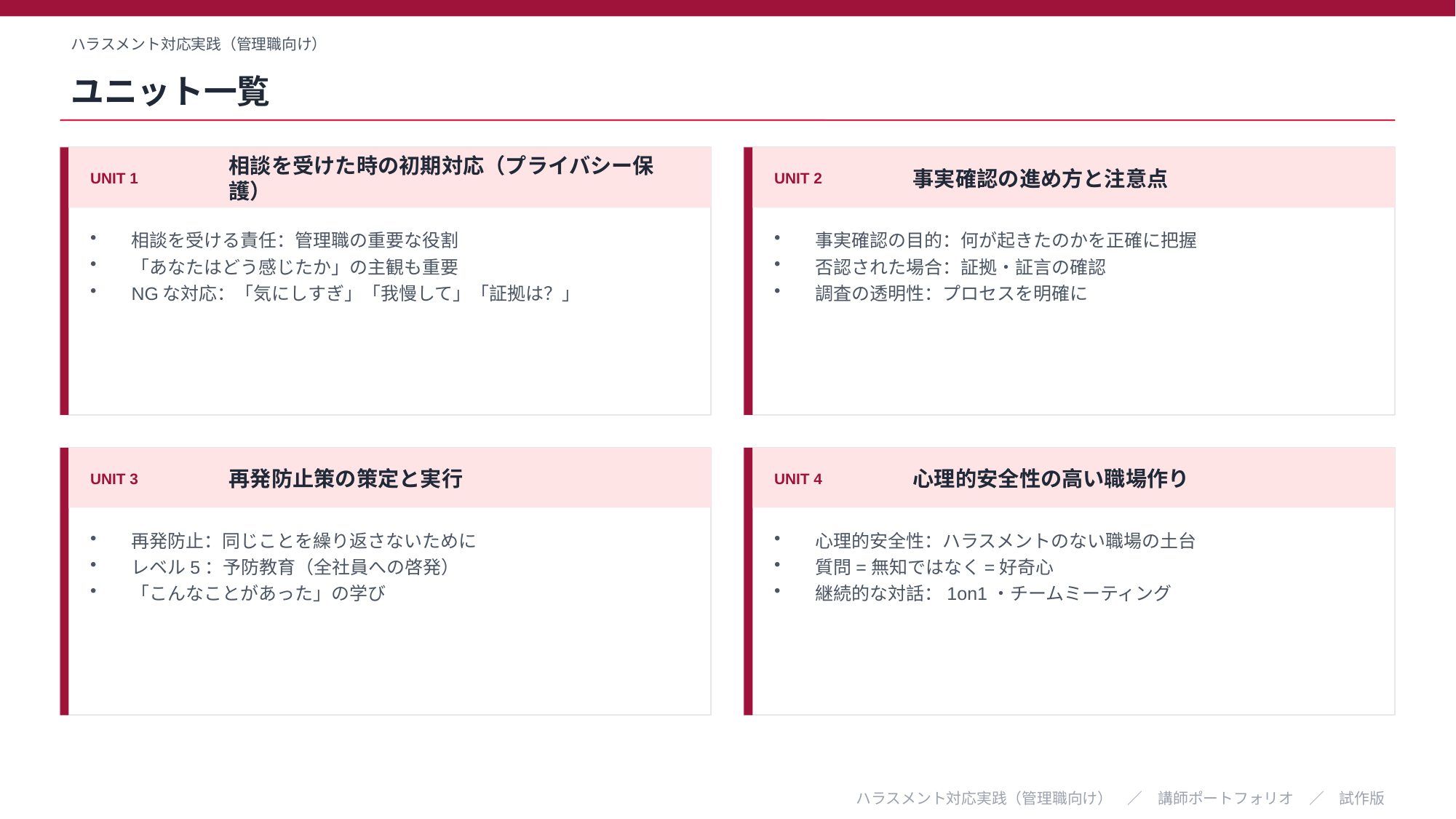

ハラスメント対応実践（管理職向け）
ユニット一覧

UNIT 1
相談を受けた時の初期対応（プライバシー保護）
UNIT 2
事実確認の進め方と注意点
相談を受ける責任：管理職の重要な役割
「あなたはどう感じたか」の主観も重要
NGな対応：「気にしすぎ」「我慢して」「証拠は？」
事実確認の目的：何が起きたのかを正確に把握
否認された場合：証拠・証言の確認
調査の透明性：プロセスを明確に

UNIT 3
再発防止策の策定と実行
UNIT 4
心理的安全性の高い職場作り
再発防止：同じことを繰り返さないために
レベル5：予防教育（全社員への啓発）
「こんなことがあった」の学び
心理的安全性：ハラスメントのない職場の土台
質問=無知ではなく=好奇心
継続的な対話：1on1・チームミーティング
ハラスメント対応実践（管理職向け）　／　講師ポートフォリオ　／　試作版